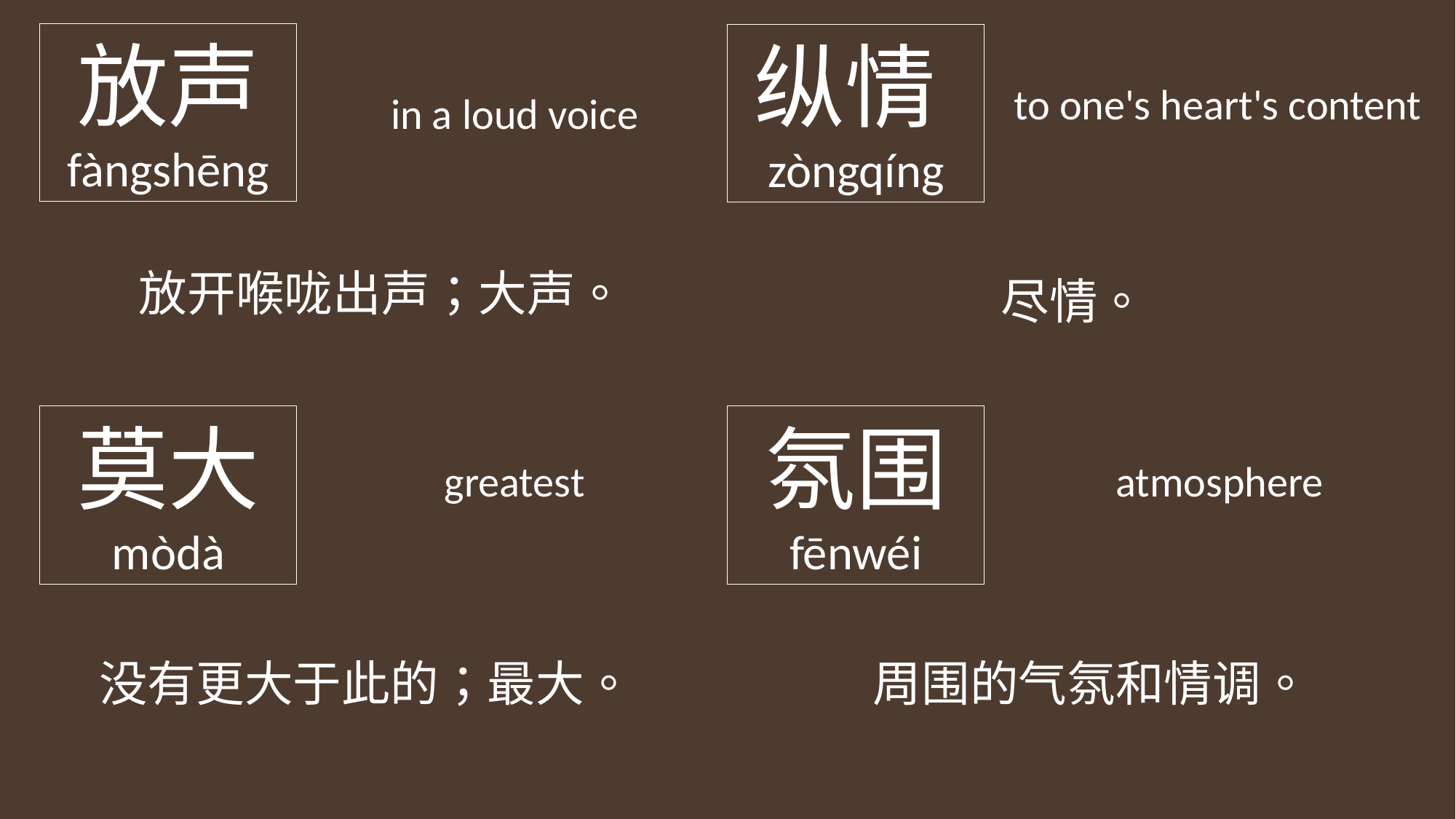

放声
fàngshēng
纵情zòngqíng
to one's heart's content
in a loud voice
放开喉咙出声；大声。
尽情。
氛围
fēnwéi
莫大
mòdà
greatest
atmosphere
没有更大于此的；最大。
周围的气氛和情调。